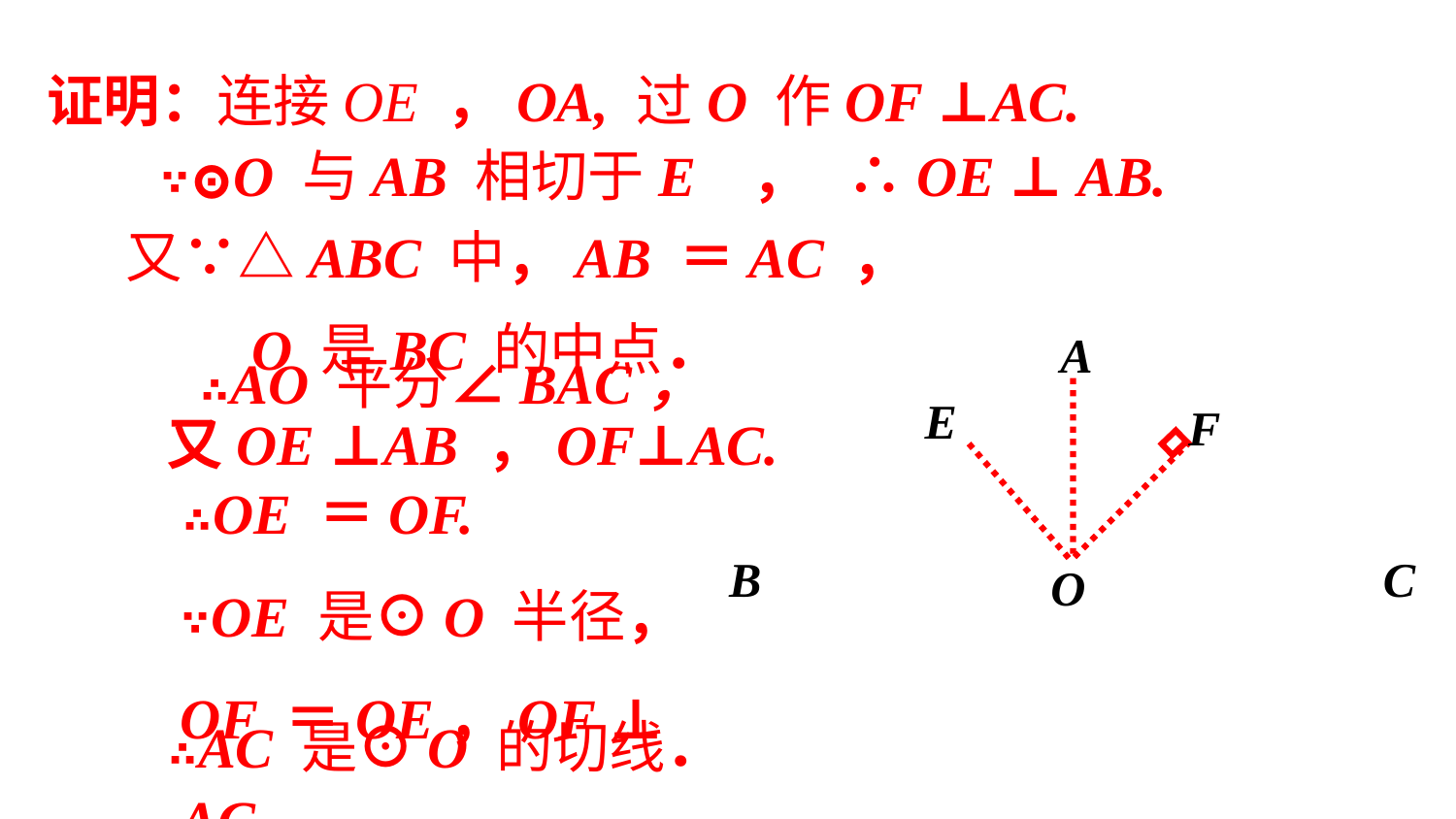

证明：连接OE ，OA, 过O 作OF ⊥AC.
∵⊙O 与AB 相切于E   ，   ∴OE ⊥ AB.
又∵△ABC 中，AB ＝AC ，
　　O 是BC 的中点．
A
∴AO 平分∠BAC，

E
F
又OE ⊥AB ，OF⊥AC.

∴OE ＝OF.
∵OE 是⊙O 半径，OF ＝OE，OF ⊥ AC.
B
C
O
∴AC 是⊙O 的切线．